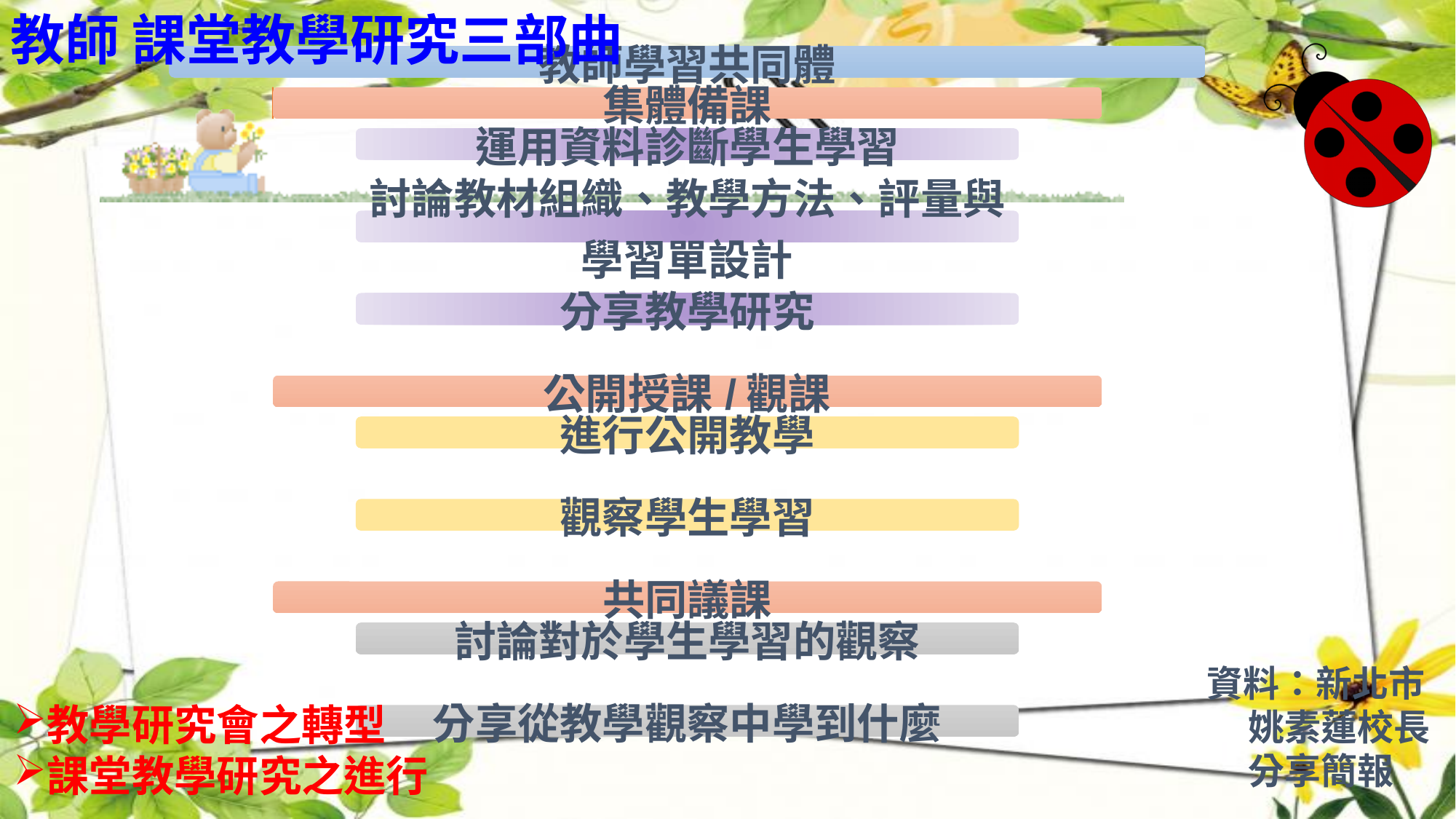

教師 課堂教學研究三部曲
教師學習共同體
集體備課
運用資料診斷學生學習
討論教材組織、教學方法、評量與學習單設計
公開授課/觀課
討論對於學生學習的觀察
共同議課
分享教學研究
進行公開教學
觀察學生學習
分享從教學觀察中學到什麼
資料：新北市姚素蓮校長分享簡報
教學研究會之轉型
課堂教學研究之進行